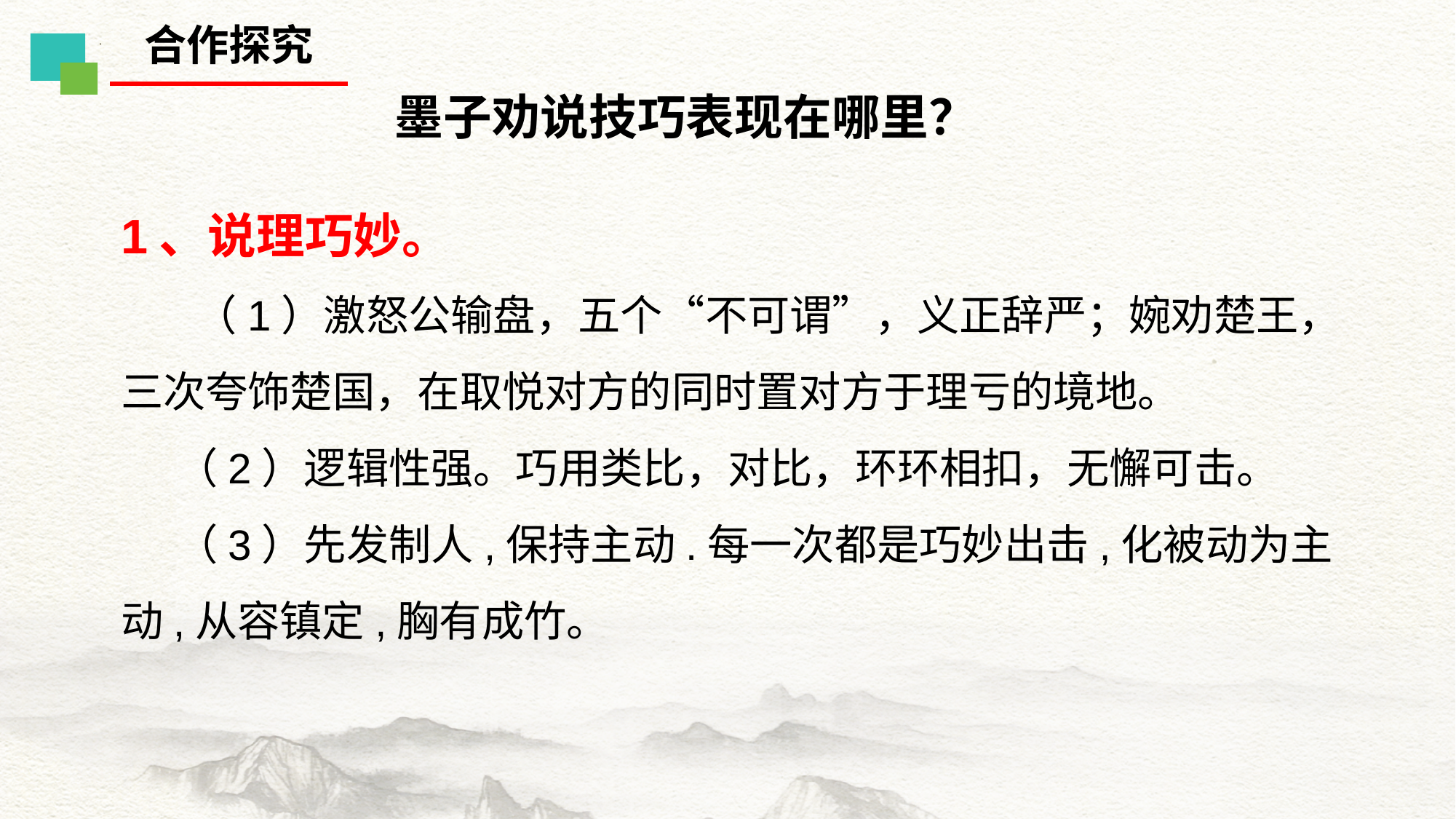

合作探究

      墨子劝说技巧表现在哪里？
1、说理巧妙。
 （1）激怒公输盘，五个“不可谓”，义正辞严；婉劝楚王，三次夸饰楚国，在取悦对方的同时置对方于理亏的境地。
（2）逻辑性强。巧用类比，对比，环环相扣，无懈可击。
（3）先发制人,保持主动.每一次都是巧妙出击,化被动为主动,从容镇定,胸有成竹。